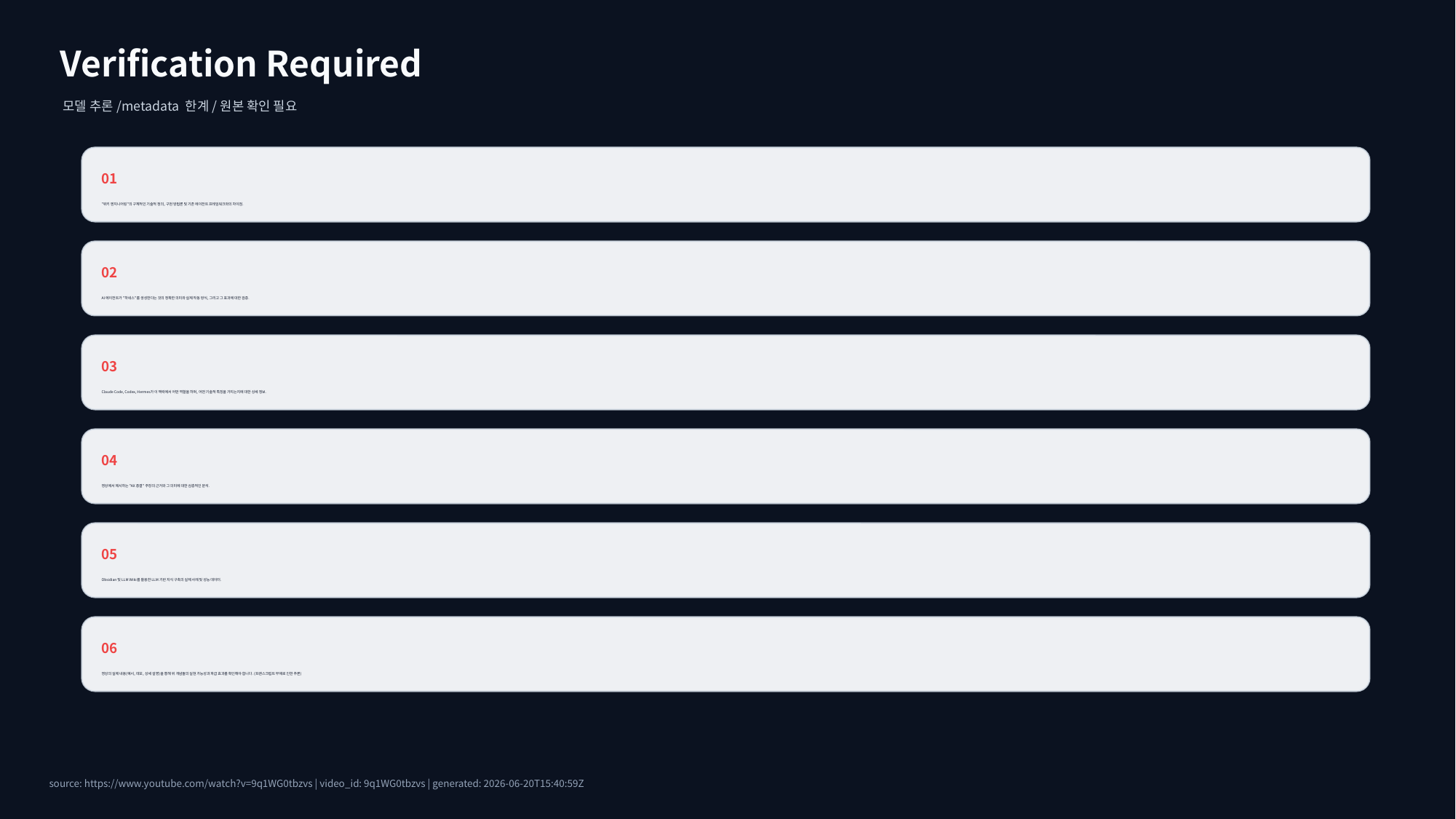

Verification Required
모델 추론/metadata 한계/원본 확인 필요

01
"위키 엔지니어링"의 구체적인 기술적 정의, 구현 방법론 및 기존 에이전트 프레임워크와의 차이점.

02
AI 에이전트가 "하네스"를 생성한다는 것의 정확한 의미와 실제 작동 방식, 그리고 그 효과에 대한 검증.

03
Claude Code, Codex, Hermes가 이 맥락에서 어떤 역할을 하며, 어떤 기술적 특징을 가지는지에 대한 상세 정보.

04
영상에서 제시하는 "AX 종결" 주장의 근거와 그 의미에 대한 심층적인 분석.

05
Obsidian 및 LLM Wiki를 활용한 LLM 기반 지식 구축의 실제 사례 및 성능 데이터.

06
영상의 실제 내용(예시, 데모, 상세 설명)을 통해 위 개념들의 실현 가능성과 파급 효과를 확인해야 합니다. (트랜스크립트 부재로 인한 추론)
source: https://www.youtube.com/watch?v=9q1WG0tbzvs | video_id: 9q1WG0tbzvs | generated: 2026-06-20T15:40:59Z